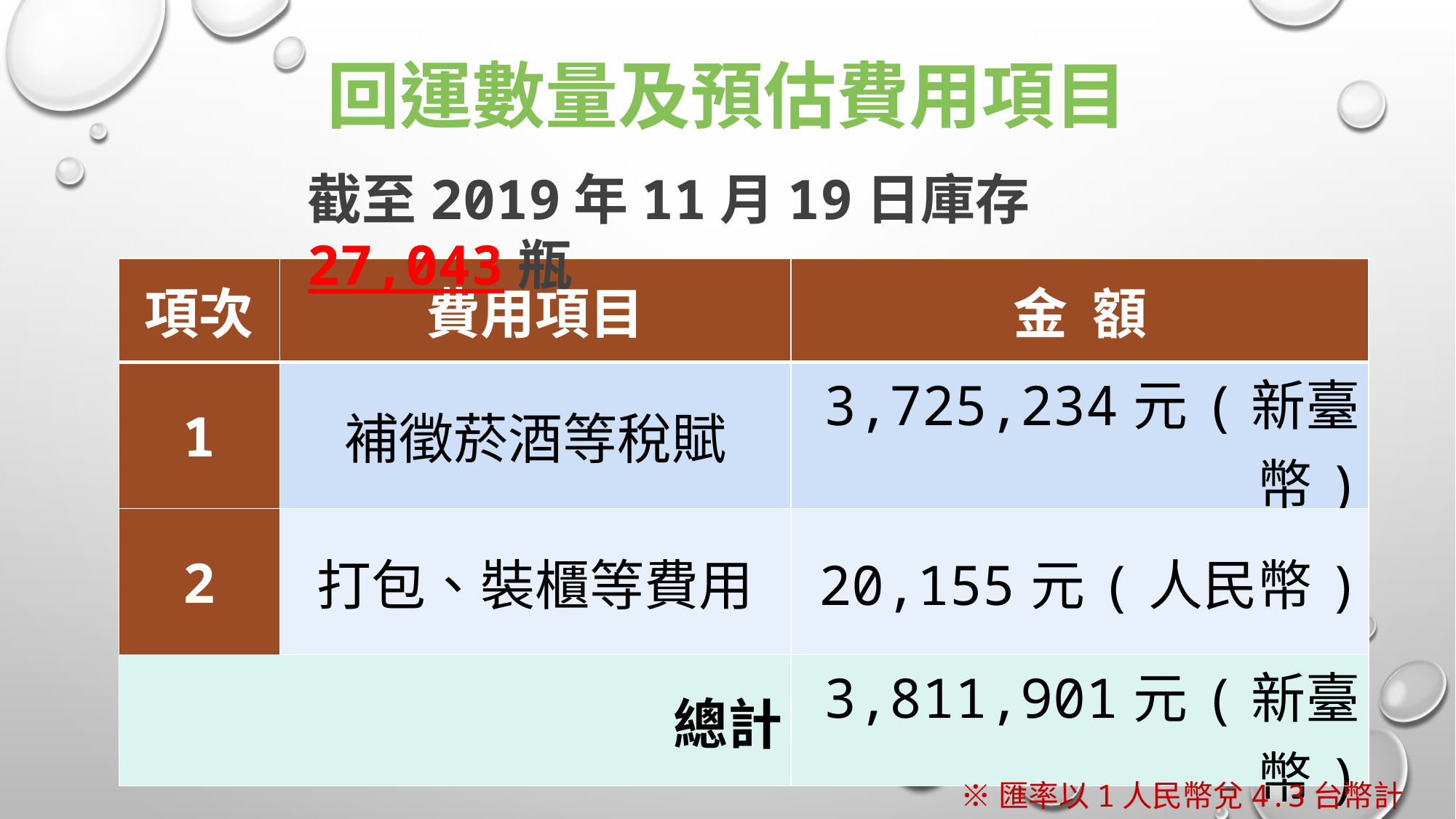

回運數量及預估費用項目
截至2019年11月19日庫存27,043瓶
| 項次 | 費用項目 | 金 額 |
| --- | --- | --- |
| 1 | 補徵菸酒等稅賦 | 3,725,234元(新臺幣) |
| 2 | 打包、裝櫃等費用 | 20,155元(人民幣) |
| 總計 |  | 3,811,901元(新臺幣) |
※匯率以1人民幣兌4.3台幣計